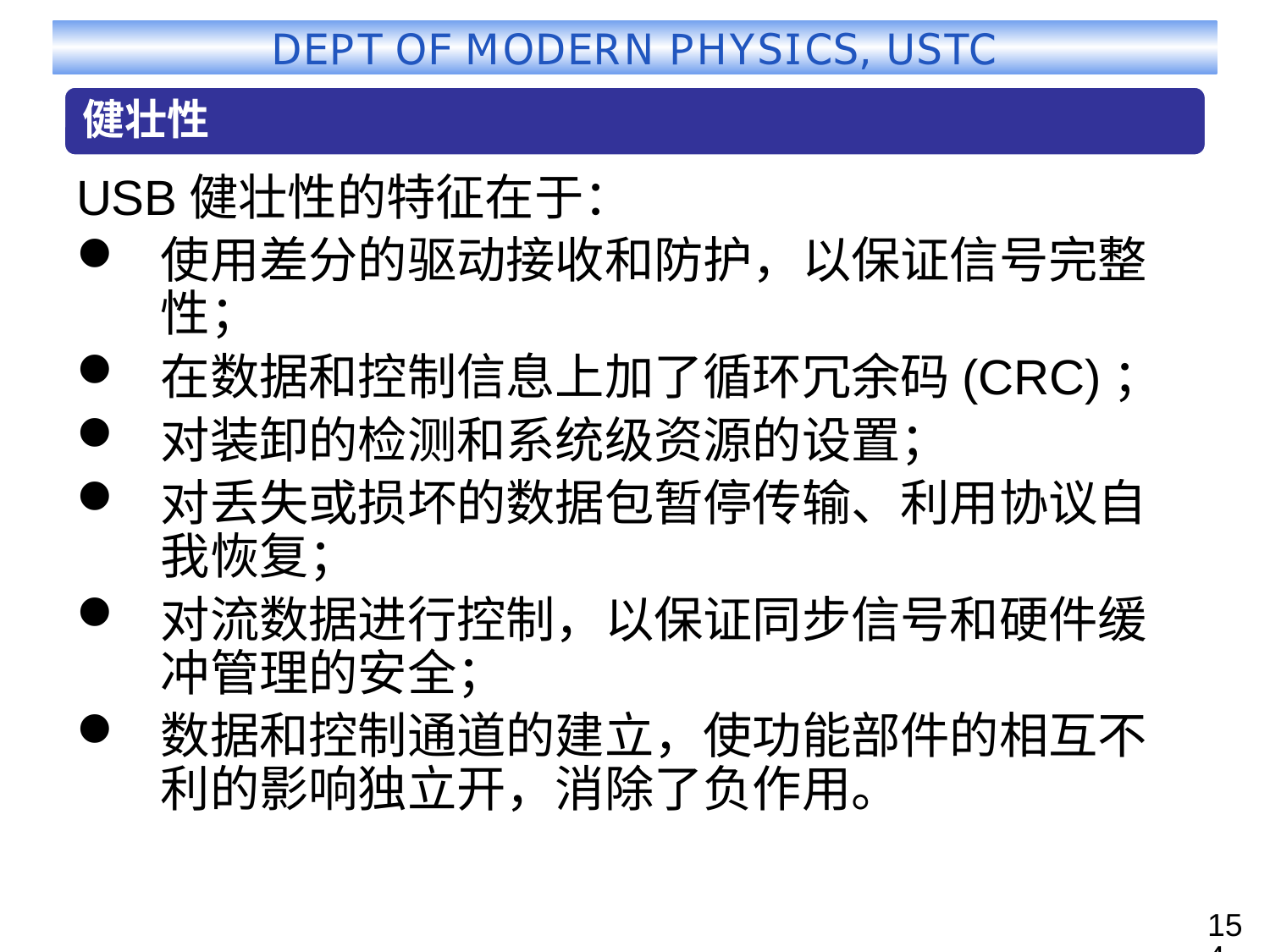

健壮性
USB健壮性的特征在于：
使用差分的驱动接收和防护，以保证信号完整性；
在数据和控制信息上加了循环冗余码(CRC)；
对装卸的检测和系统级资源的设置；
对丢失或损坏的数据包暂停传输、利用协议自我恢复；
对流数据进行控制，以保证同步信号和硬件缓冲管理的安全；
数据和控制通道的建立，使功能部件的相互不利的影响独立开，消除了负作用。
154